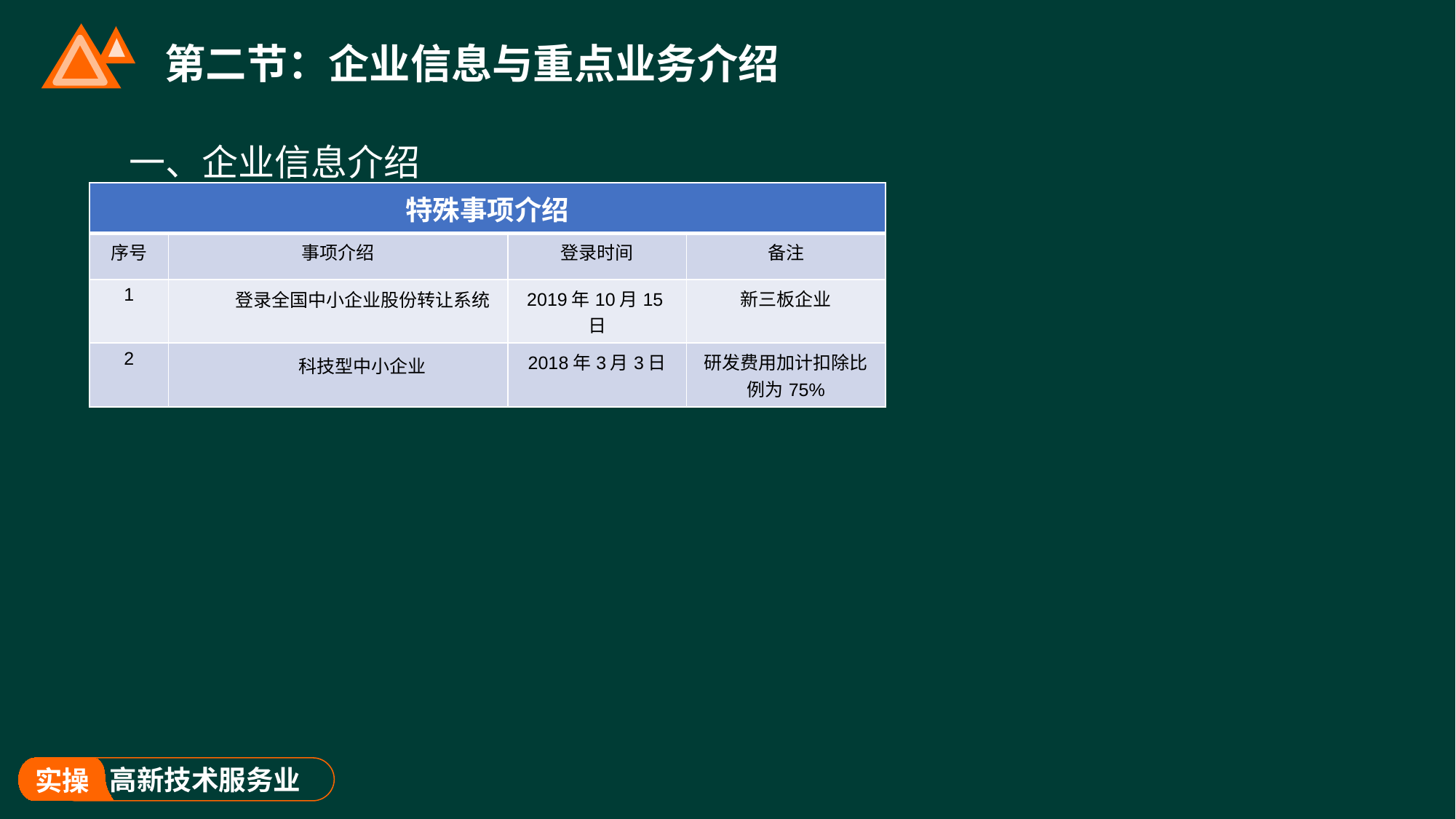

# 第二节：企业信息与重点业务介绍
一、企业信息介绍

| 特殊事项介绍 |  |  |  |
| --- | --- | --- | --- |
| 序号 | 事项介绍 | 登录时间 | 备注 |
| 1 | 登录全国中小企业股份转让系统 | 2019年10月15日 | 新三板企业 |
| 2 | 科技型中小企业 | 2018年3月3日 | 研发费用加计扣除比例为75% |